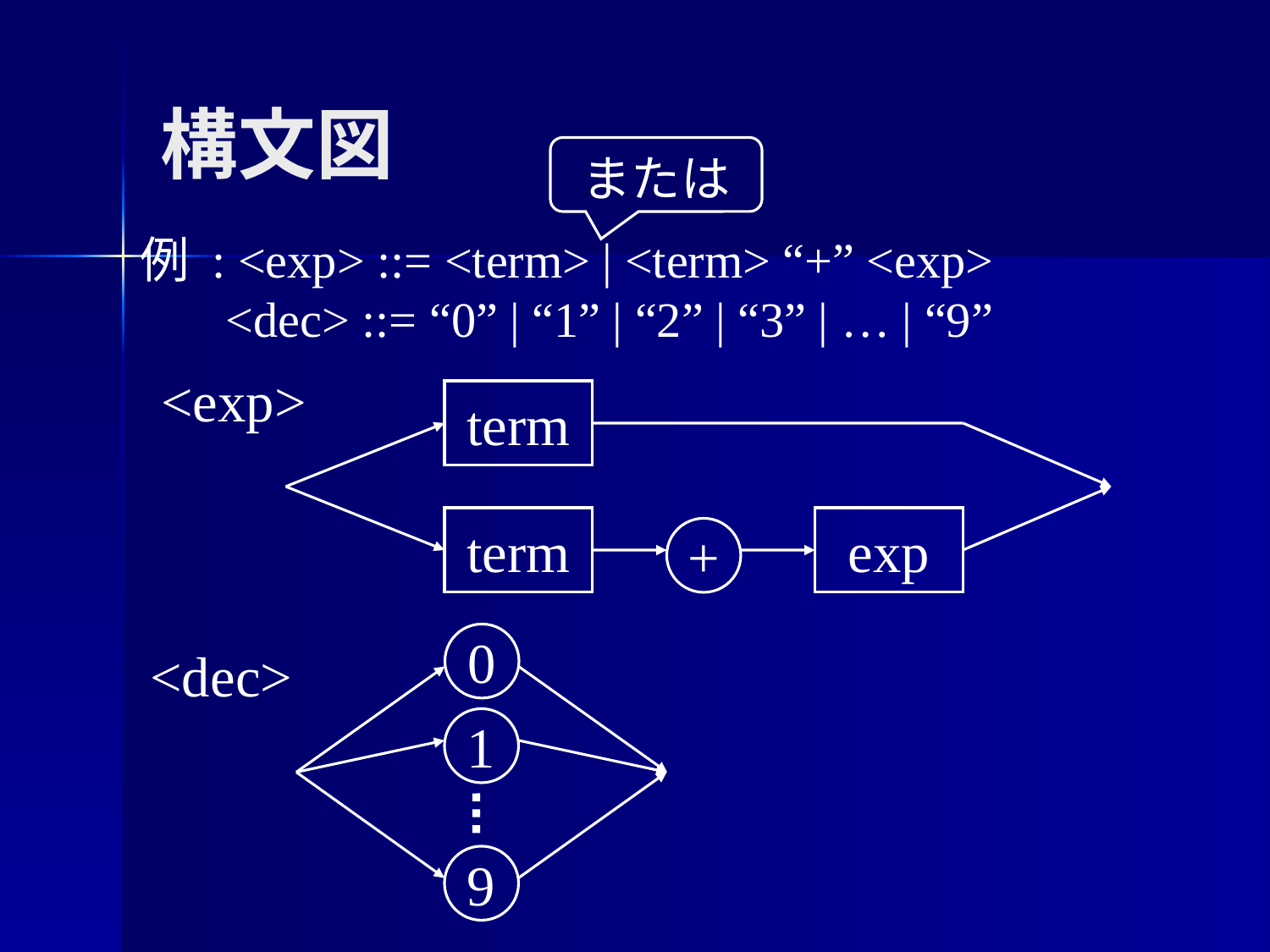

# 構文図
または
例 : <exp> ::= <term> | <term> “+” <exp>
       <dec> ::= “0” | “1” | “2” | “3” | … | “9”
<exp>
term

term
exp

+

0

1

9
<dec>